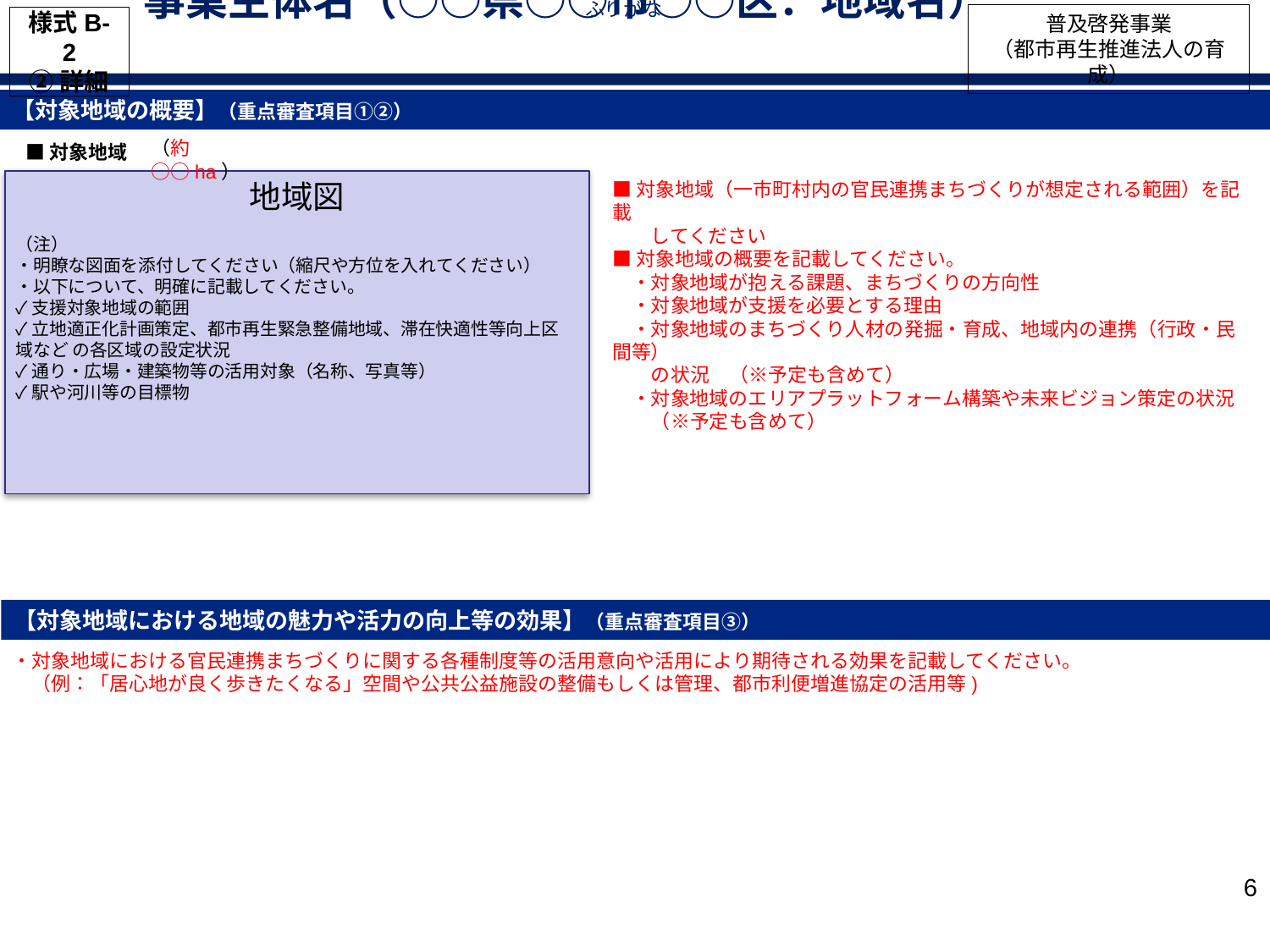

ふりがな
普及啓発事業
（都市再生推進法人の育成）
様式B-2
②詳細
事業主体名（○○県○○市○○区：地域名）

【対象地域の概要】（重点審査項目①②）
（約○○ha）

■対象地域
地域図
■対象地域（一市町村内の官民連携まちづくりが想定される範囲）を記載
　　してください
■対象地域の概要を記載してください。
　・対象地域が抱える課題、まちづくりの方向性
　・対象地域が支援を必要とする理由
　・対象地域のまちづくり人材の発掘・育成、地域内の連携（行政・民間等）
　　の状況　（※予定も含めて）
　・対象地域のエリアプラットフォーム構築や未来ビジョン策定の状況
　　（※予定も含めて）
（注）
・明瞭な図面を添付してください（縮尺や方位を入れてください）
・以下について、明確に記載してください。
✓支援対象地域の範囲
✓立地適正化計画策定、都市再生緊急整備地域、滞在快適性等向上区域など の各区域の設定状況
✓通り・広場・建築物等の活用対象（名称、写真等）
✓駅や河川等の目標物
【対象地域における地域の魅力や活力の向上等の効果】（重点審査項目③）
・対象地域における官民連携まちづくりに関する各種制度等の活用意向や活用により期待される効果を記載してください。
　（例：「居心地が良く歩きたくなる」空間や公共公益施設の整備もしくは管理、都市利便増進協定の活用等)
6